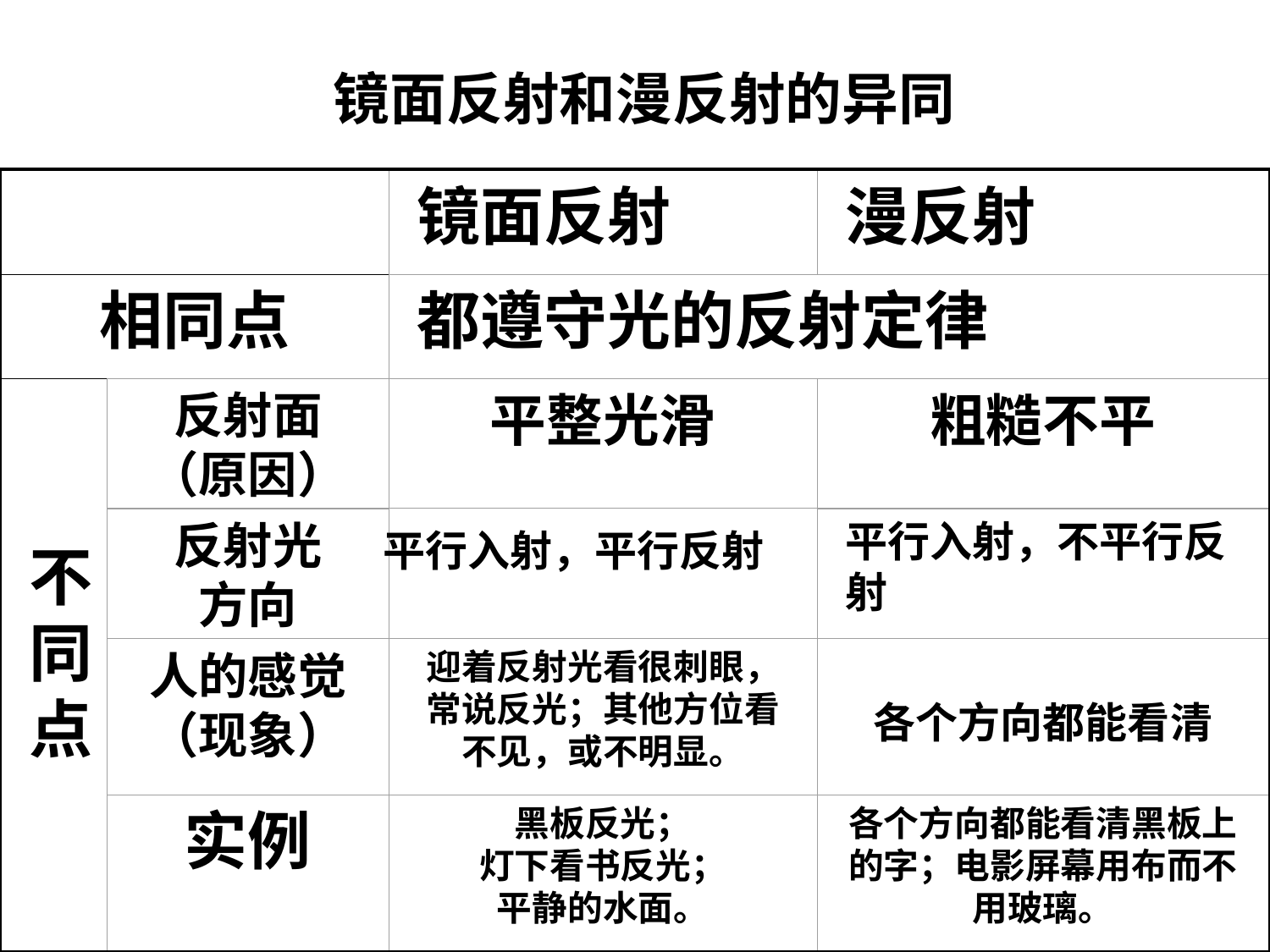

# 镜面反射和漫反射的异同

镜面反射

漫反射

相同点

都遵守光的反射定律

不同点

反射面
（原因）

平整光滑

粗糙不平

反射光
方向

平行入射，不平行反射
平行入射，平行反射

人的感觉（现象）

迎着反射光看很刺眼，常说反光；其他方位看不见，或不明显。

各个方向都能看清

实例

黑板反光；
灯下看书反光；
平静的水面。

各个方向都能看清黑板上的字；电影屏幕用布而不用玻璃。